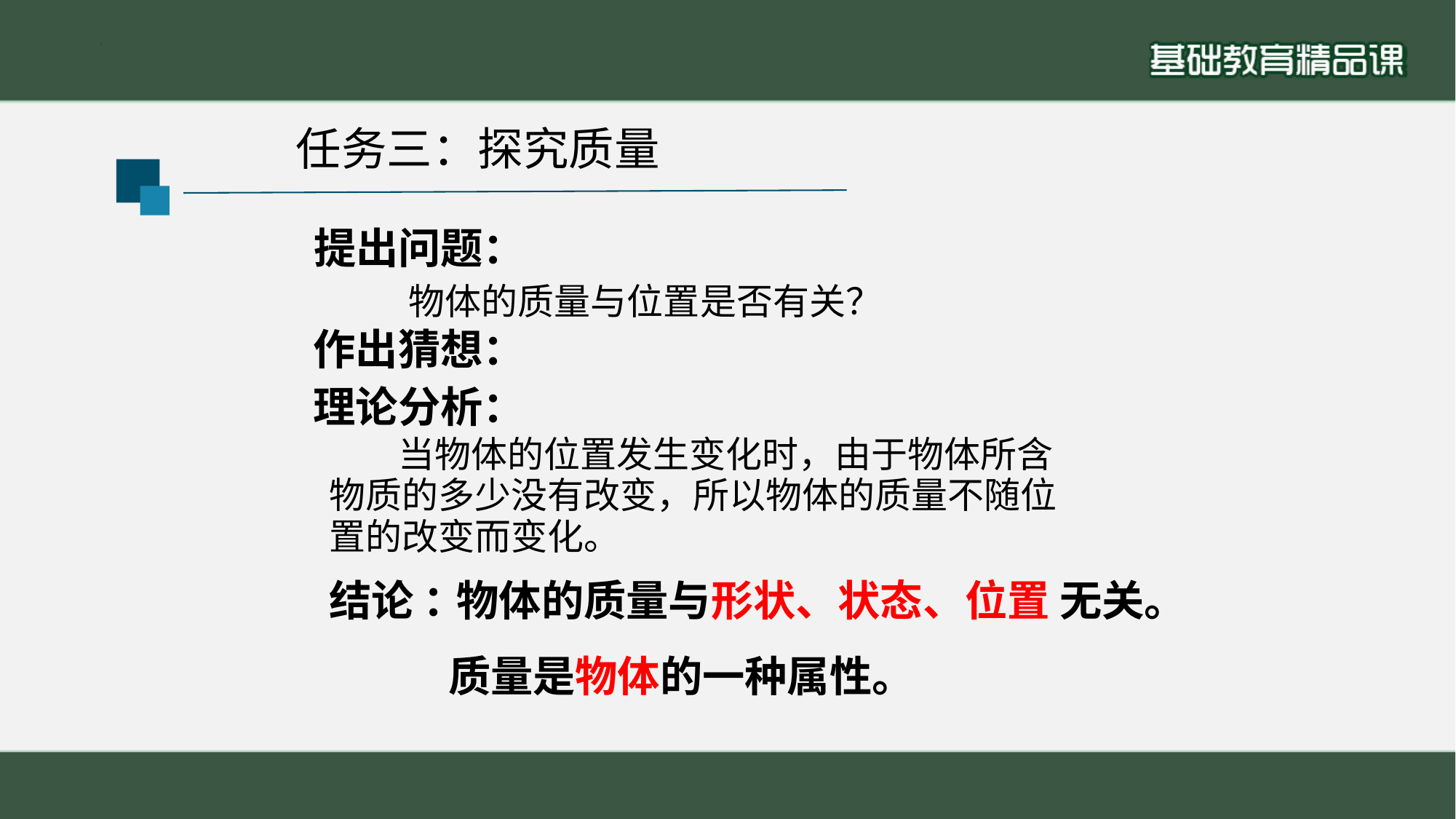

任务三：探究质量

提出问题：
         物体的质量与位置是否有关？
作出猜想：
理论分析：
   当物体的位置发生变化时，由于物体所含物质的多少没有改变，所以物体的质量不随位置的改变而变化。
结论 ：
物体的质量与形状、状态、位置 无关。
质量是物体的一种属性。